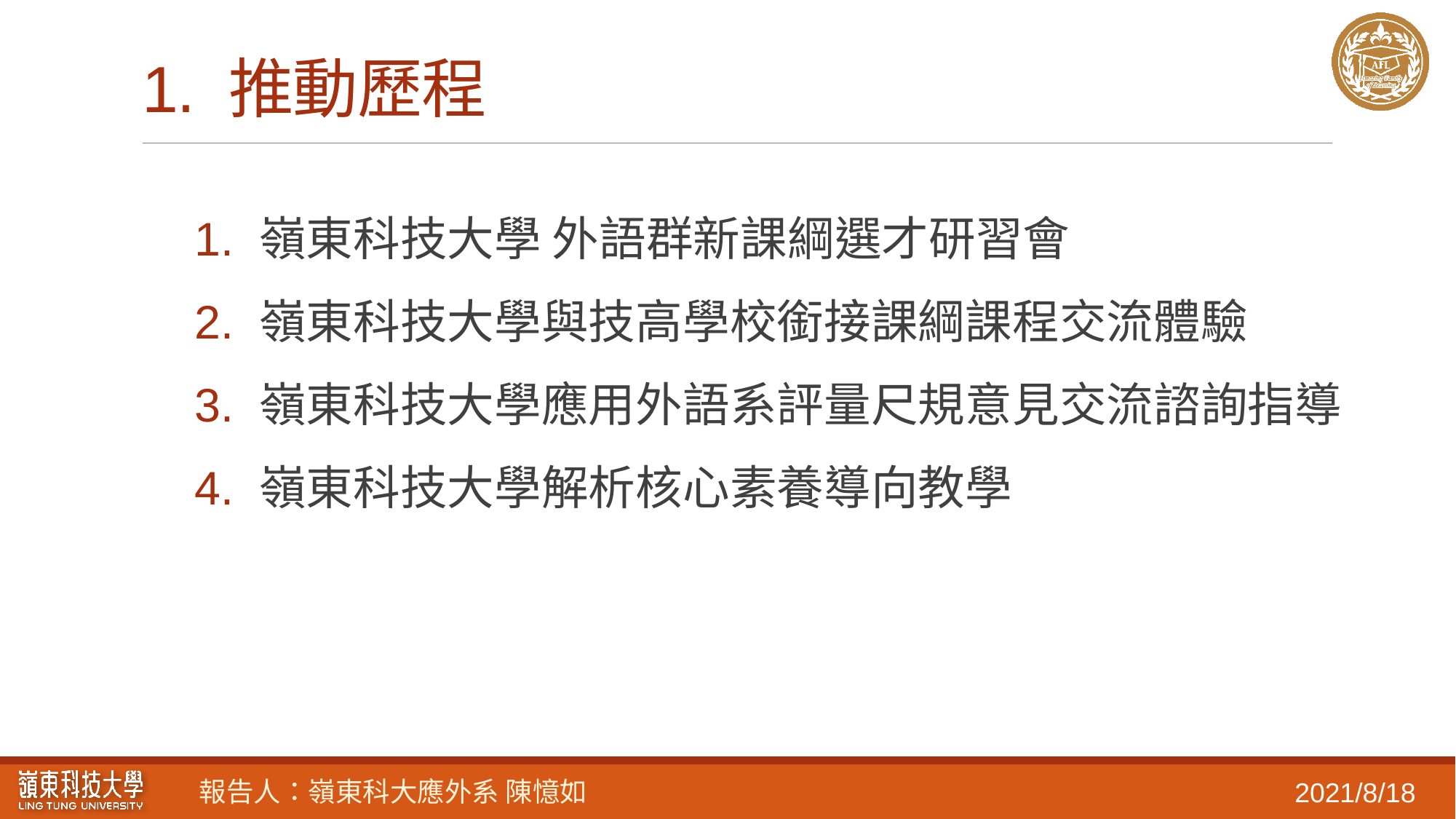

# 1. 推動歷程
嶺東科技大學 外語群新課綱選才研習會
嶺東科技大學與技高學校銜接課綱課程交流體驗
嶺東科技大學應用外語系評量尺規意見交流諮詢指導
嶺東科技大學解析核心素養導向教學
2021/8/18